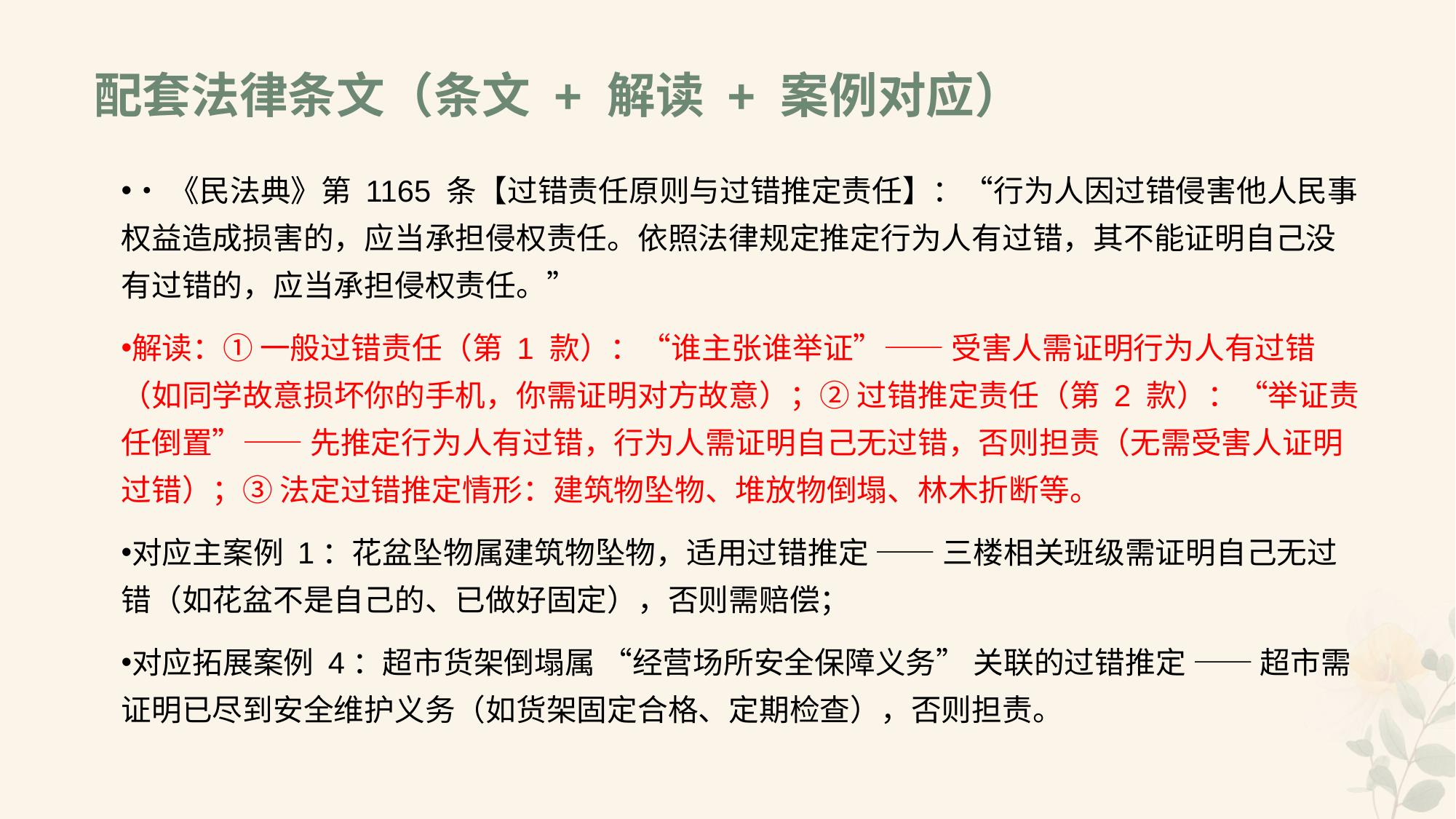

# 配套法律条文（条文 + 解读 + 案例对应）
•《民法典》第 1165 条【过错责任原则与过错推定责任】：“行为人因过错侵害他人民事权益造成损害的，应当承担侵权责任。依照法律规定推定行为人有过错，其不能证明自己没有过错的，应当承担侵权责任。”
解读：① 一般过错责任（第 1 款）：“谁主张谁举证”—— 受害人需证明行为人有过错（如同学故意损坏你的手机，你需证明对方故意）；② 过错推定责任（第 2 款）：“举证责任倒置”—— 先推定行为人有过错，行为人需证明自己无过错，否则担责（无需受害人证明过错）；③ 法定过错推定情形：建筑物坠物、堆放物倒塌、林木折断等。
对应主案例 1：花盆坠物属建筑物坠物，适用过错推定 —— 三楼相关班级需证明自己无过错（如花盆不是自己的、已做好固定），否则需赔偿；
对应拓展案例 4：超市货架倒塌属 “经营场所安全保障义务” 关联的过错推定 —— 超市需证明已尽到安全维护义务（如货架固定合格、定期检查），否则担责。